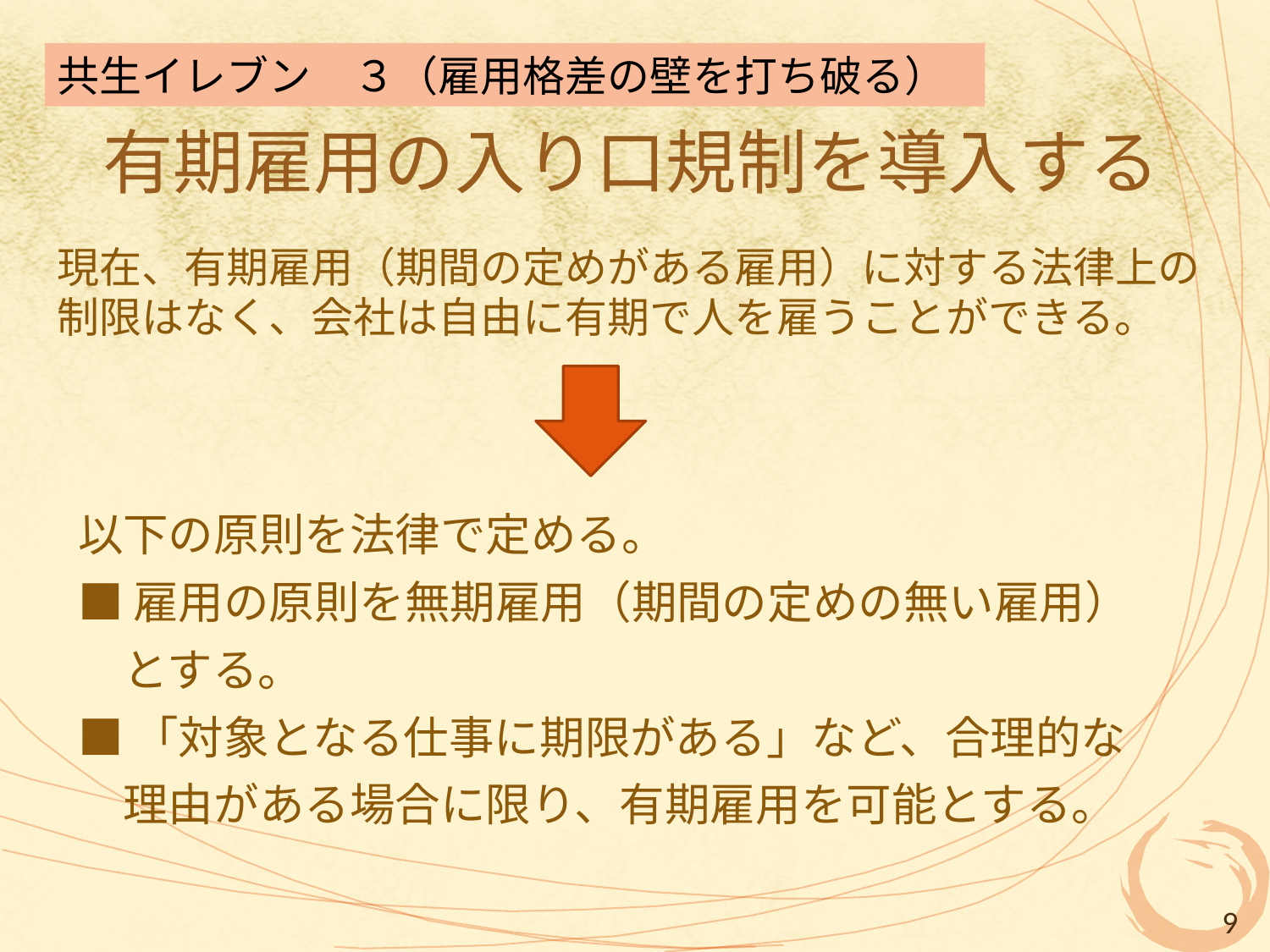

共生イレブン　３（雇用格差の壁を打ち破る）
# 有期雇用の入り口規制を導入する
現在、有期雇用（期間の定めがある雇用）に対する法律上の制限はなく、会社は自由に有期で人を雇うことができる。

以下の原則を法律で定める。
■雇用の原則を無期雇用（期間の定めの無い雇用）
　とする。
■「対象となる仕事に期限がある」など、合理的な
　理由がある場合に限り、有期雇用を可能とする。
9